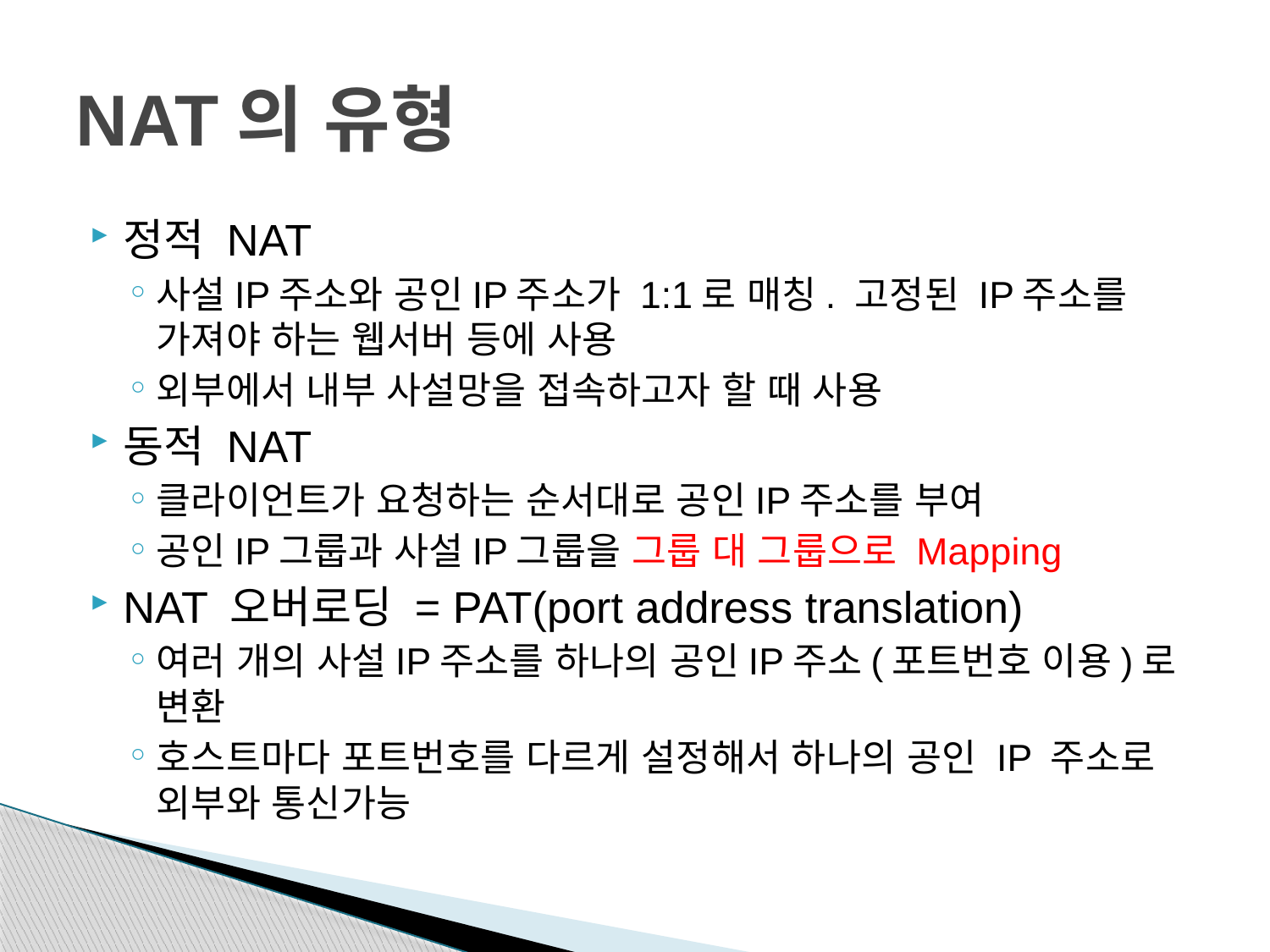

# NAT의 유형
정적 NAT
사설IP주소와 공인IP주소가 1:1로 매칭. 고정된 IP주소를 가져야 하는 웹서버 등에 사용
외부에서 내부 사설망을 접속하고자 할 때 사용
동적 NAT
클라이언트가 요청하는 순서대로 공인IP주소를 부여
공인IP그룹과 사설IP그룹을 그룹 대 그룹으로 Mapping
NAT 오버로딩 = PAT(port address translation)
여러 개의 사설IP주소를 하나의 공인IP주소(포트번호 이용)로 변환
호스트마다 포트번호를 다르게 설정해서 하나의 공인 IP 주소로 외부와 통신가능